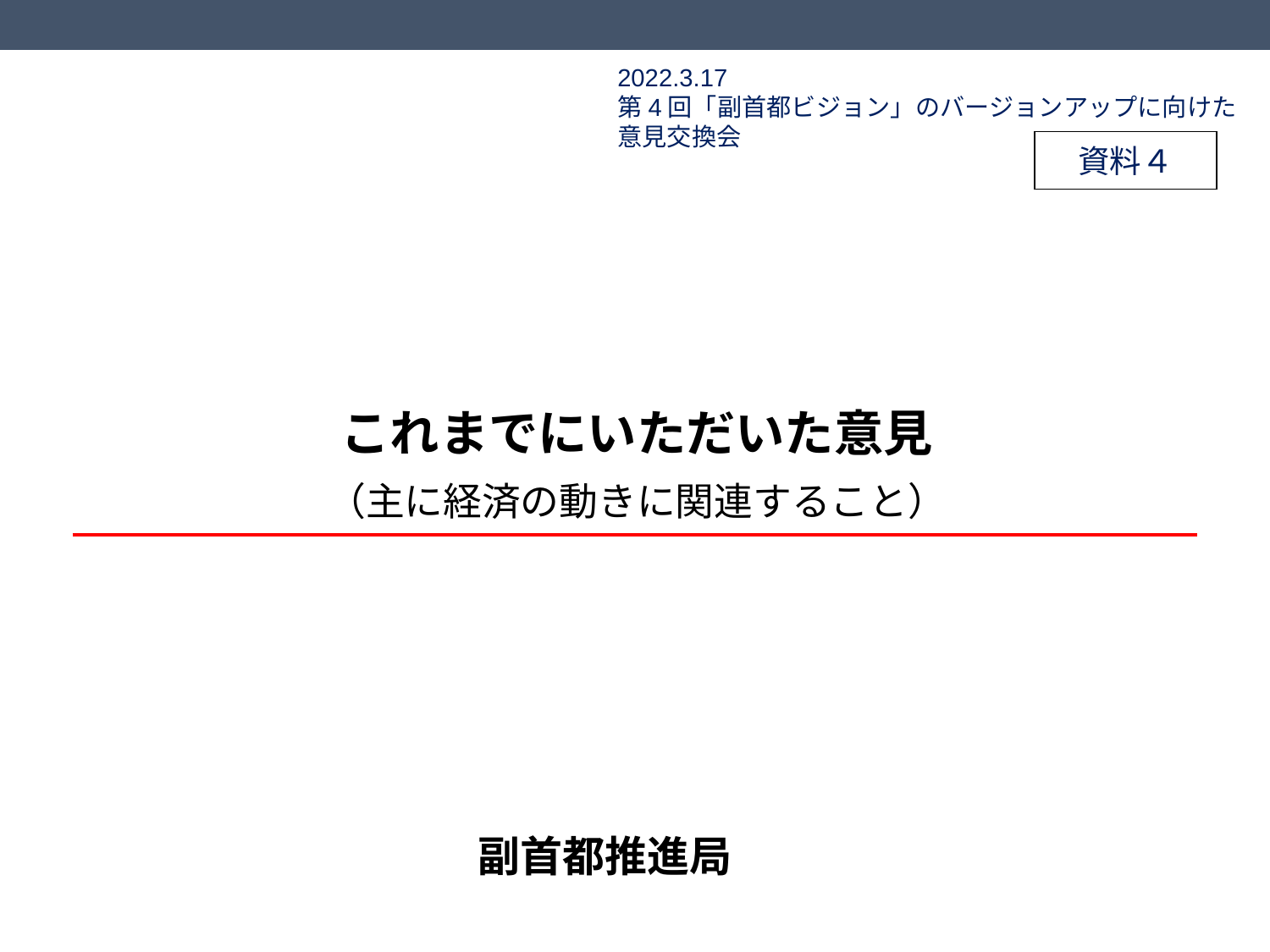

2022.3.17
第4回「副首都ビジョン」のバージョンアップに向けた意見交換会
資料４
# これまでにいただいた意見 （主に経済の動きに関連すること）

副首都推進局